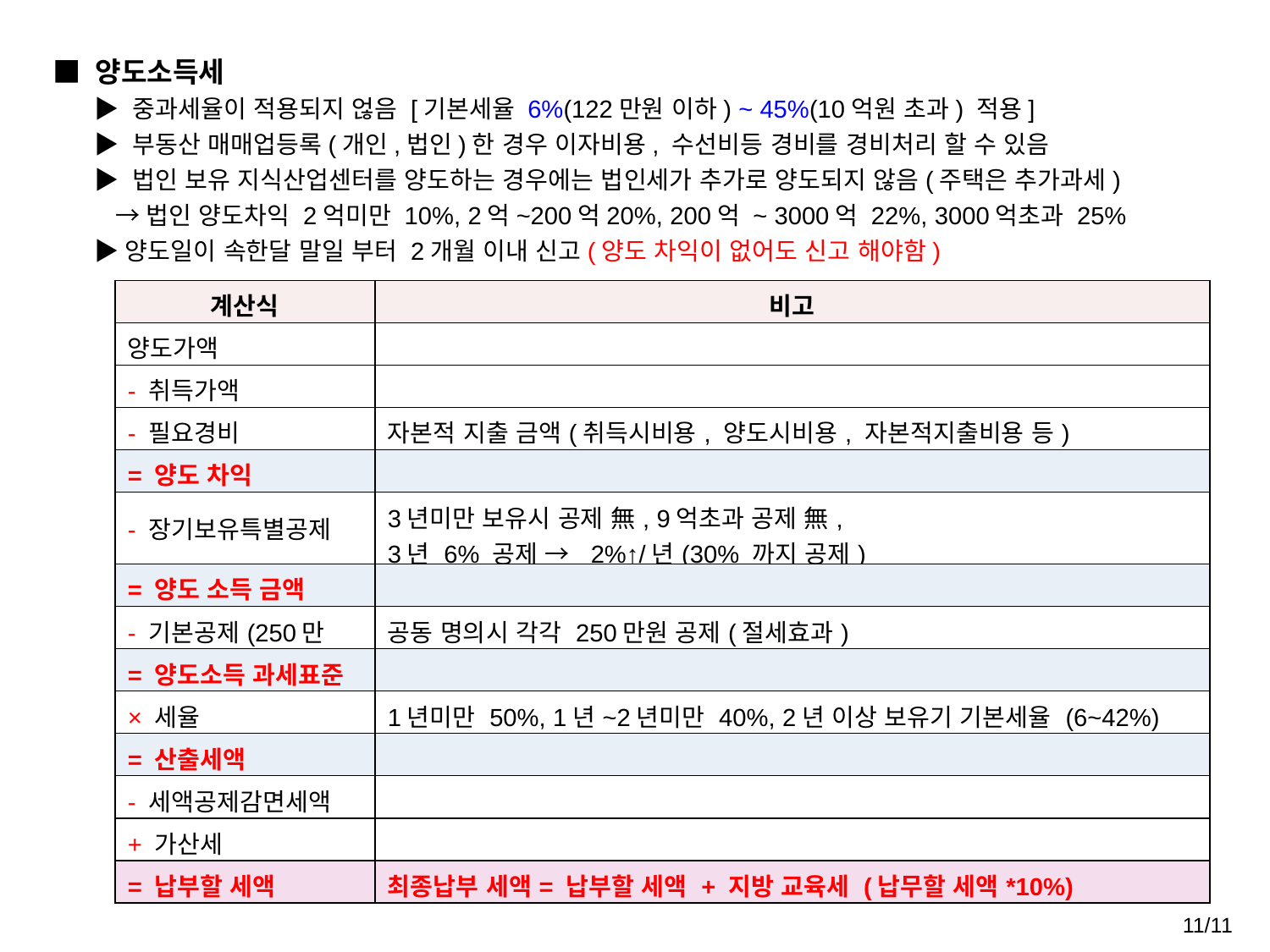

# ■ 양도소득세
      ▶ 중과세율이 적용되지 얺음 [기본세율 6%(122만원 이하) ~ 45%(10억원 초과) 적용]
      ▶ 부동산 매매업등록(개인,법인)한 경우 이자비용, 수선비등 경비를 경비처리 할 수 있음
      ▶ 법인 보유 지식산업센터를 양도하는 경우에는 법인세가 추가로 양도되지 않음(주택은 추가과세)
         →법인 양도차익 2억미만 10%, 2억~200억20%, 200억 ~ 3000억 22%, 3000억초과 25%
      ▶양도일이 속한달 말일 부터 2개월 이내 신고(양도 차익이 없어도 신고 해야함)
| 계산식 | 비고 |
| --- | --- |
| 양도가액 |  |
| - 취득가액 |  |
| - 필요경비 | 자본적 지출 금액(취득시비용, 양도시비용, 자본적지출비용 등) |
| = 양도 차익 |  |
| - 장기보유특별공제 | 3년미만 보유시 공제 無, 9억초과 공제 無, 3년 6% 공제 → 2%↑/년(30% 까지 공제) |
| = 양도 소득 금액 |  |
| - 기본공제(250만원) | 공동 명의시 각각 250만원 공제(절세효과) |
| = 양도소득 과세표준 |  |
| × 세율 | 1년미만 50%, 1년~2년미만 40%, 2년 이상 보유기 기본세율 (6~42%) |
| = 산출세액 |  |
| - 세액공제감면세액 |  |
| + 가산세 |  |
| = 납부할 세액 | 최종납부 세액= 납부할 세액 + 지방 교육세 (납무할 세액\*10%) |
11/11